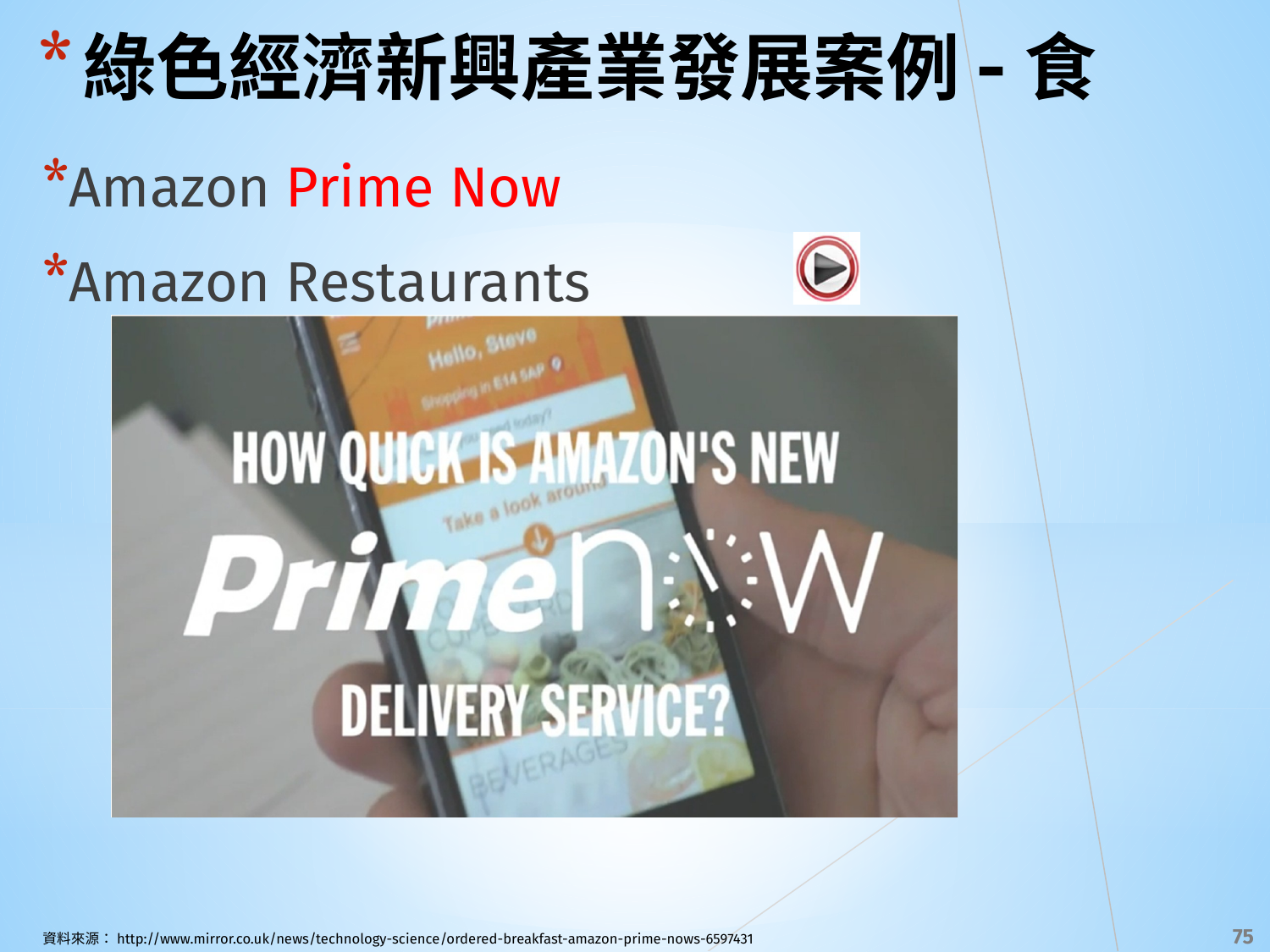

# 綠色經濟新興產業發展案例-食
Amazon Prime Now
Amazon Restaurants

75
資料來源：http://www.mirror.co.uk/news/technology-science/ordered-breakfast-amazon-prime-nows-6597431